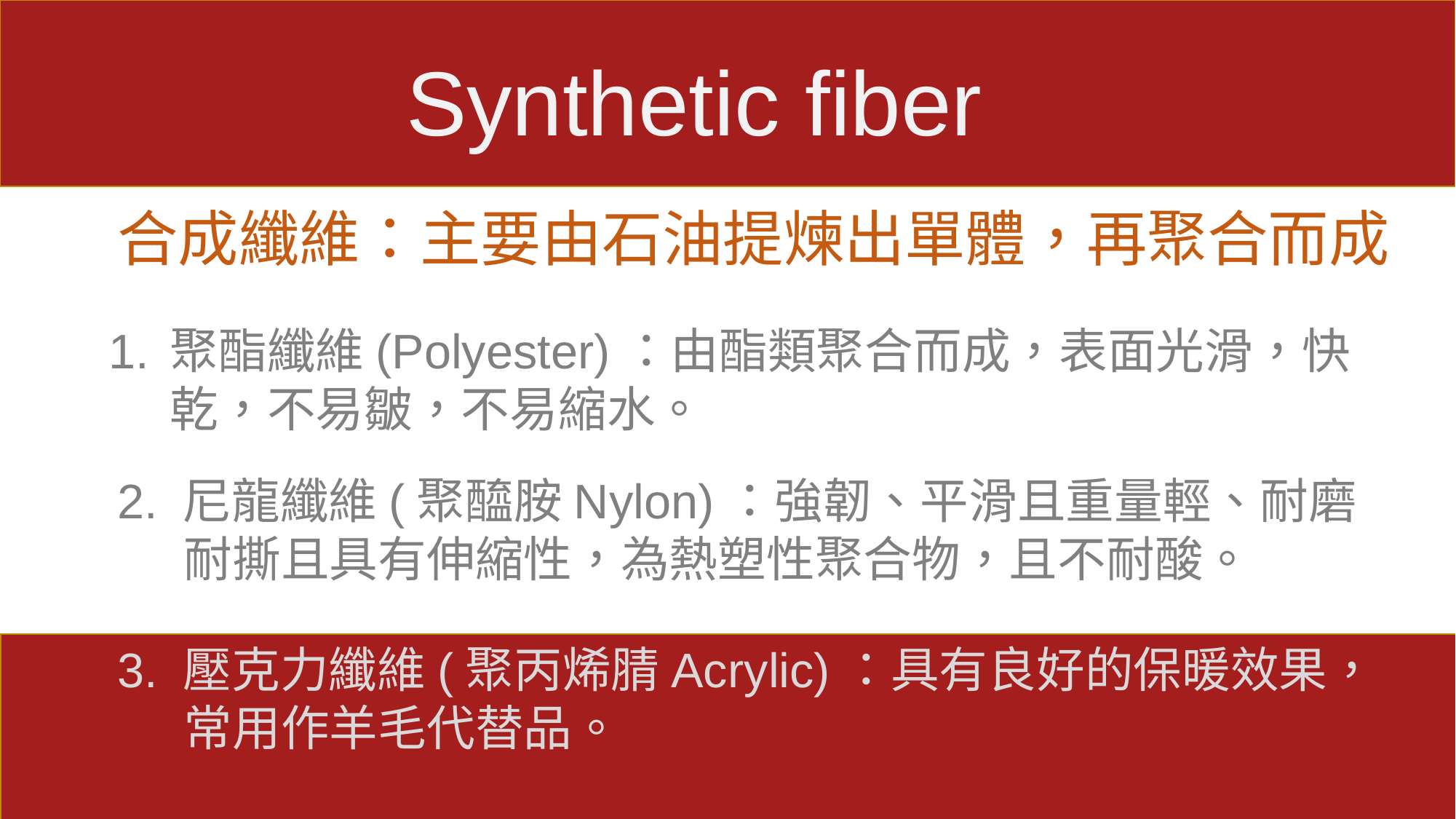

Synthetic fiber
合成纖維：主要由石油提煉出單體，再聚合而成
聚酯纖維(Polyester)：由酯類聚合而成，表面光滑，快乾，不易皺，不易縮水。
2. 尼龍纖維(聚醯胺Nylon)：強韌、平滑且重量輕、耐磨
     耐撕且具有伸縮性，為熱塑性聚合物，且不耐酸。

3. 壓克力纖維(聚丙烯腈Acrylic)：具有良好的保暖效果，
     常用作羊毛代替品。